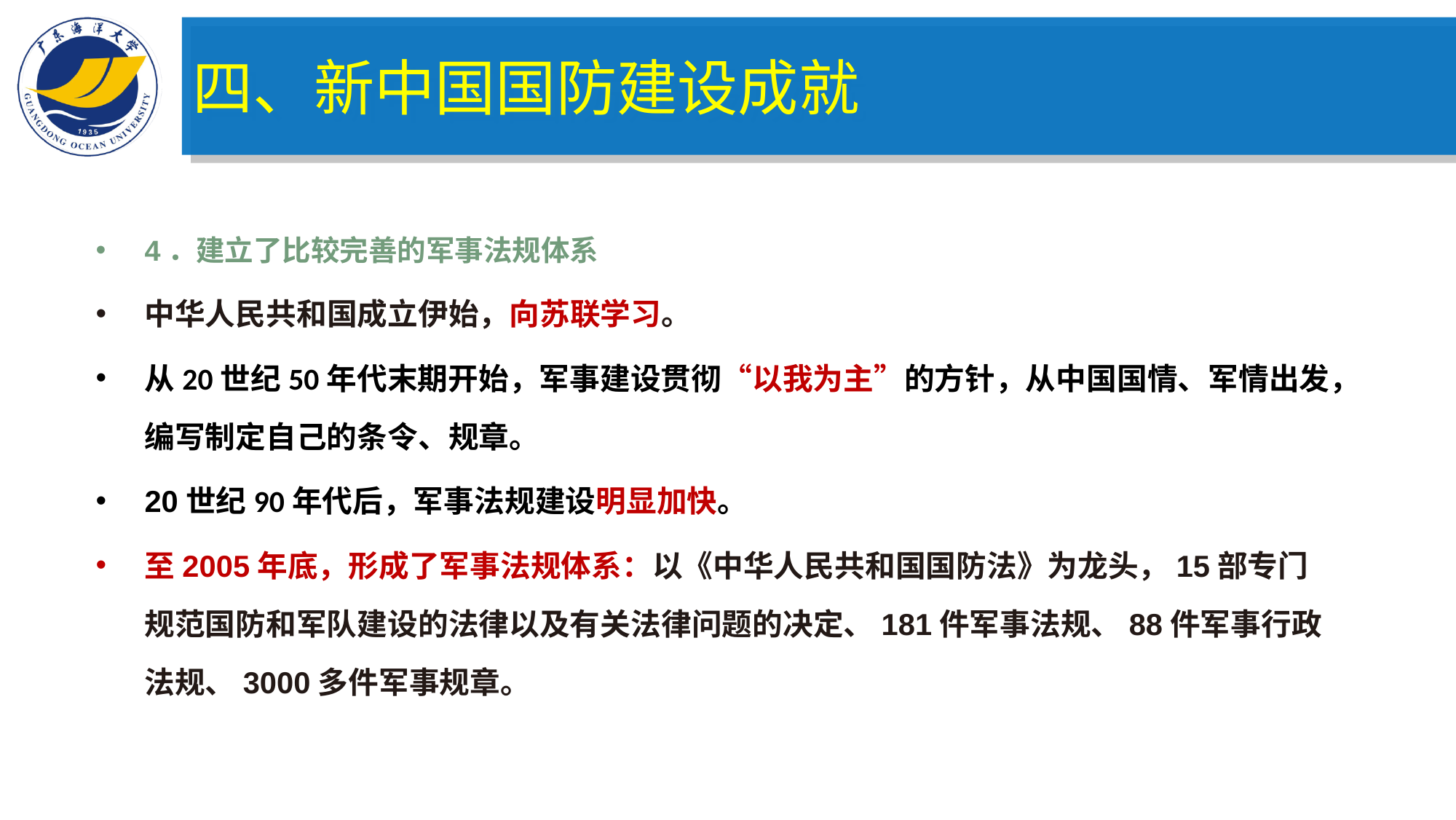

四、新中国国防建设成就
4．建立了比较完善的军事法规体系
中华人民共和国成立伊始，向苏联学习。
从20世纪50年代末期开始，军事建设贯彻“以我为主”的方针，从中国国情、军情出发，编写制定自己的条令、规章。
20世纪90年代后，军事法规建设明显加快。
至2005年底，形成了军事法规体系：以《中华人民共和国国防法》为龙头，15部专门规范国防和军队建设的法律以及有关法律问题的决定、181件军事法规、88件军事行政法规、3000多件军事规章。